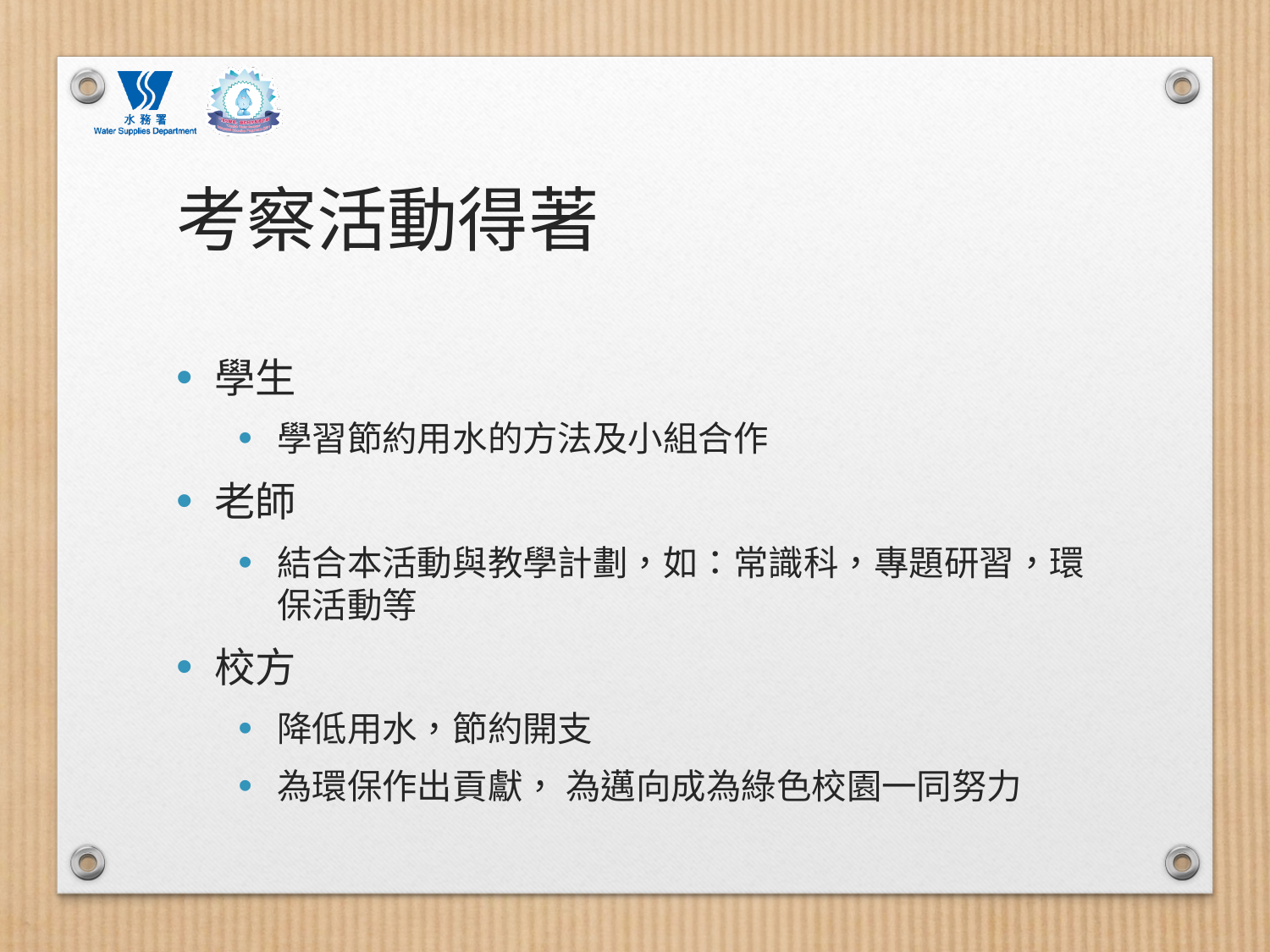

# 考察活動得著
學生
學習節約用水的方法及小組合作
老師
結合本活動與教學計劃，如：常識科，專題研習，環保活動等
校方
降低用水，節約開支
為環保作出貢獻， 為邁向成為綠色校園一同努力